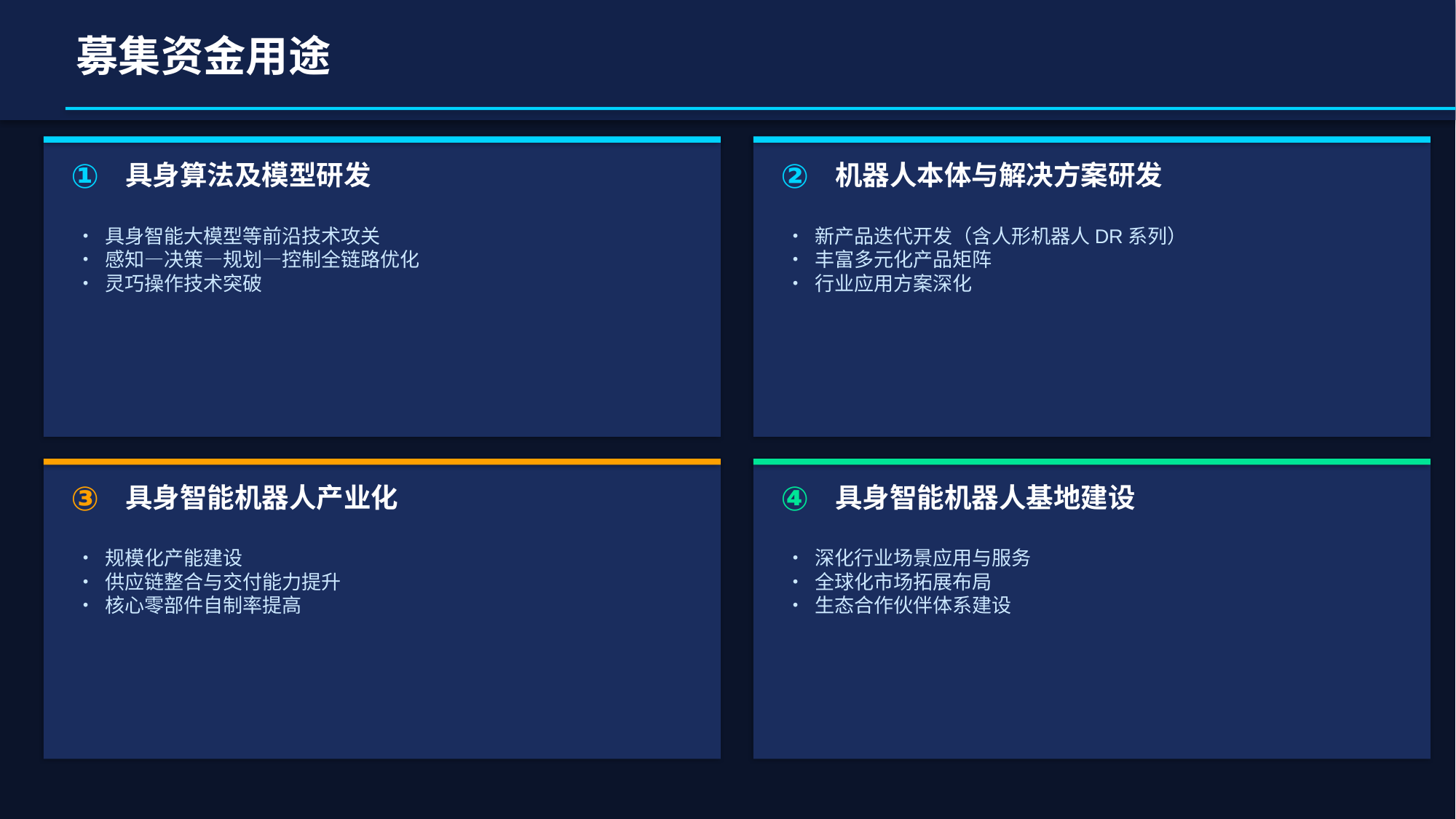

募集资金用途

①
②
具身算法及模型研发
机器人本体与解决方案研发
• 具身智能大模型等前沿技术攻关
• 感知—决策—规划—控制全链路优化
• 灵巧操作技术突破
• 新产品迭代开发（含人形机器人DR系列）
• 丰富多元化产品矩阵
• 行业应用方案深化

③
④
具身智能机器人产业化
具身智能机器人基地建设
• 规模化产能建设
• 供应链整合与交付能力提升
• 核心零部件自制率提高
• 深化行业场景应用与服务
• 全球化市场拓展布局
• 生态合作伙伴体系建设